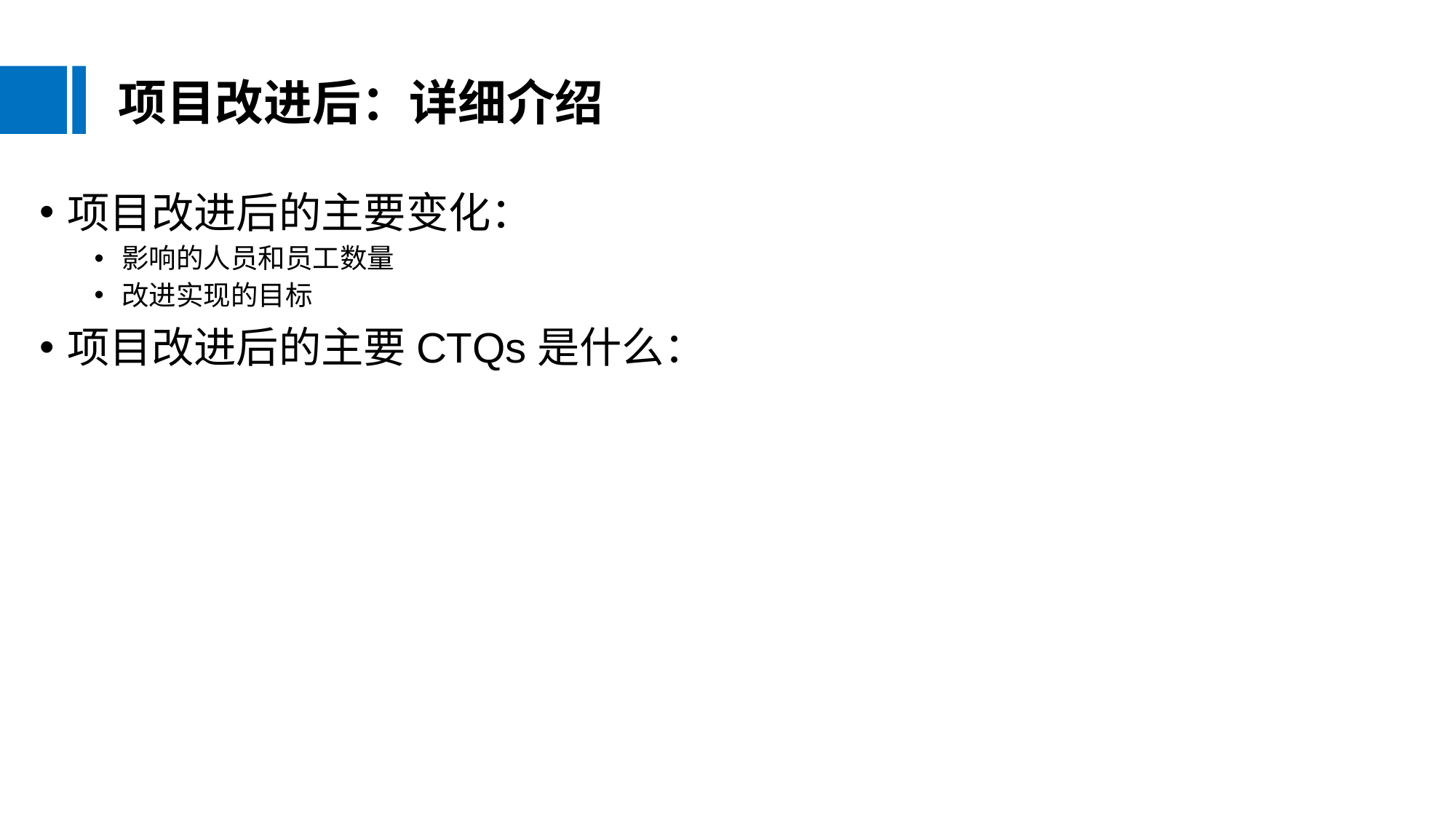

项目改进后：详细介绍
项目改进后的主要变化：
影响的人员和员工数量
改进实现的目标
项目改进后的主要CTQs是什么：